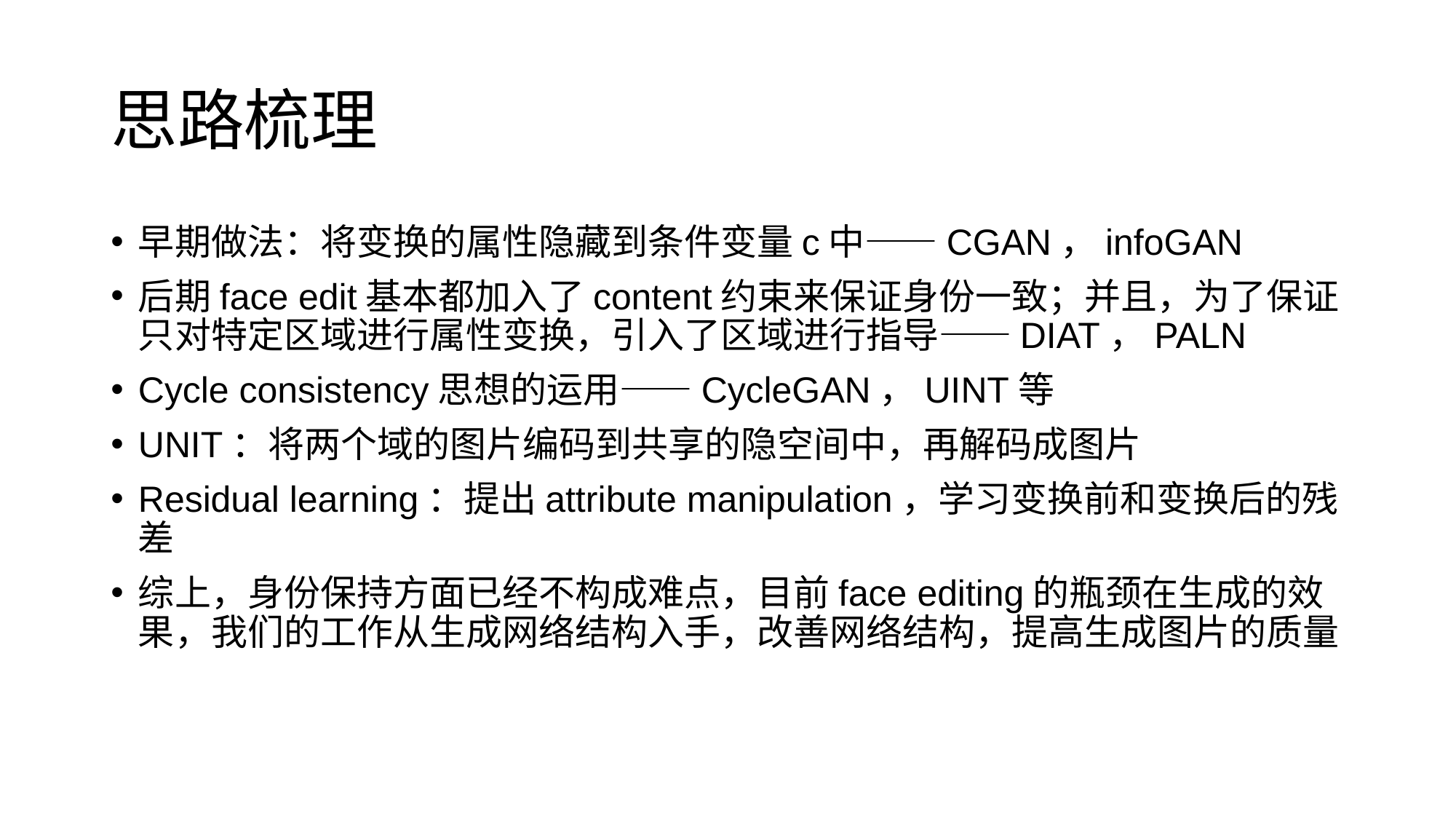

# 思路梳理
早期做法：将变换的属性隐藏到条件变量c中——CGAN，infoGAN
后期face edit基本都加入了content约束来保证身份一致；并且，为了保证只对特定区域进行属性变换，引入了区域进行指导——DIAT，PALN
Cycle consistency思想的运用——CycleGAN，UINT等
UNIT：将两个域的图片编码到共享的隐空间中，再解码成图片
Residual learning：提出attribute manipulation，学习变换前和变换后的残差
综上，身份保持方面已经不构成难点，目前face editing的瓶颈在生成的效果，我们的工作从生成网络结构入手，改善网络结构，提高生成图片的质量